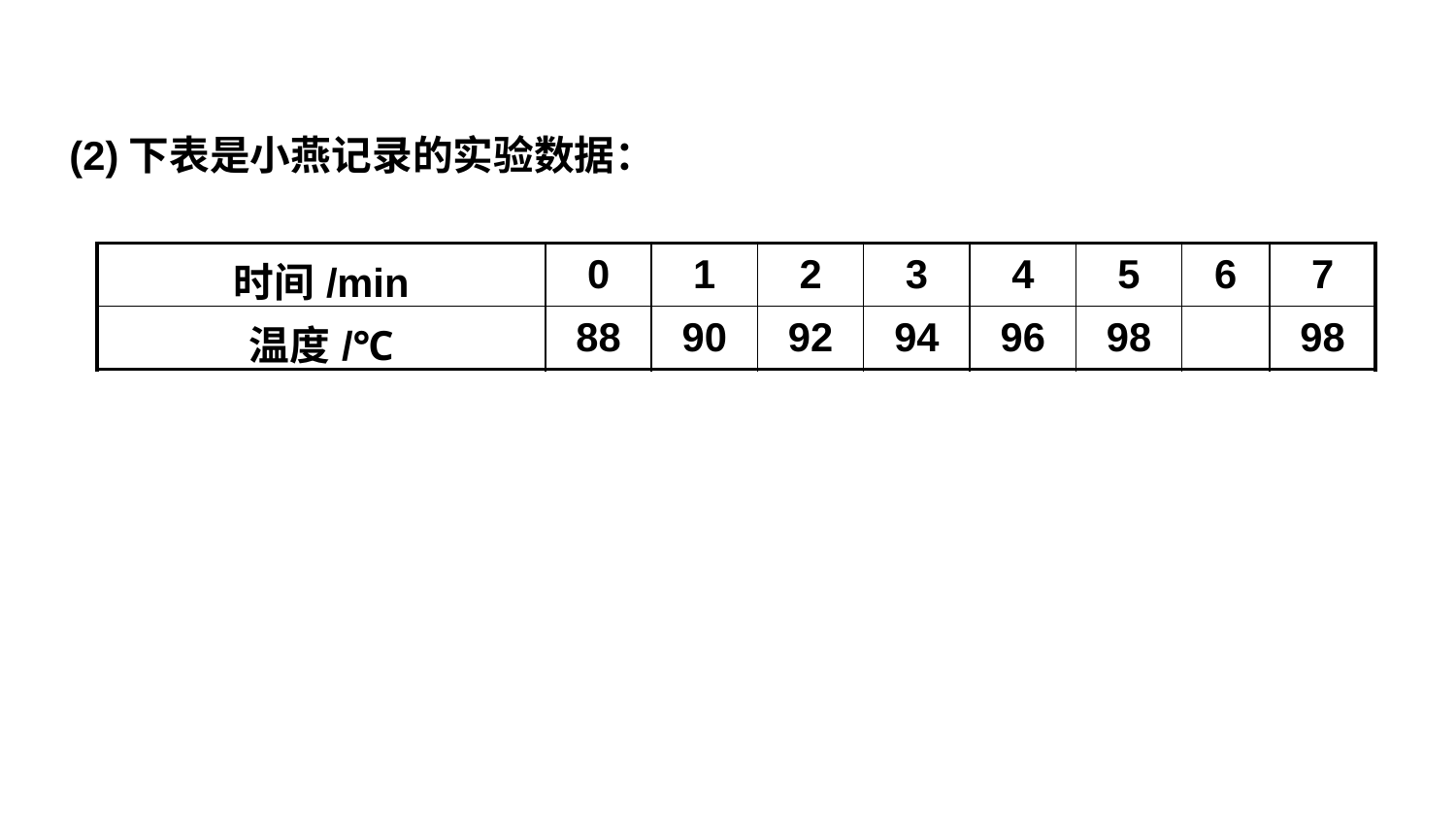

(2)下表是小燕记录的实验数据：
| 时间/min | 0 | 1 | 2 | 3 | 4 | 5 | 6 | 7 |
| --- | --- | --- | --- | --- | --- | --- | --- | --- |
| 温度/℃ | 88 | 90 | 92 | 94 | 96 | 98 |  | 98 |